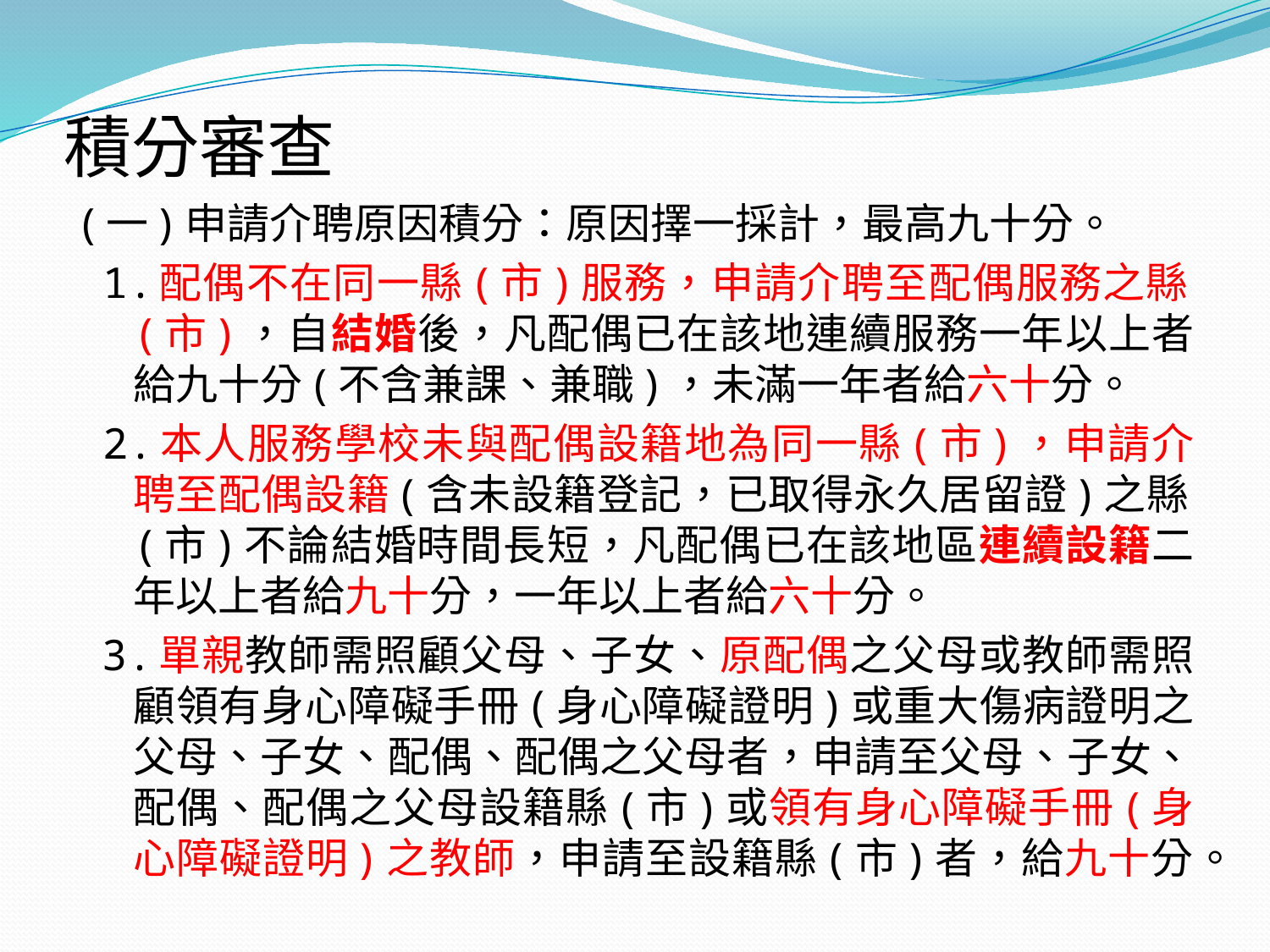

# 積分審查
(一)申請介聘原因積分：原因擇一採計，最高九十分。
 1.配偶不在同一縣(市)服務，申請介聘至配偶服務之縣(市)，自結婚後，凡配偶已在該地連續服務一年以上者給九十分(不含兼課、兼職)，未滿一年者給六十分。
 2.本人服務學校未與配偶設籍地為同一縣(市)，申請介聘至配偶設籍(含未設籍登記，已取得永久居留證)之縣(市)不論結婚時間長短，凡配偶已在該地區連續設籍二年以上者給九十分，一年以上者給六十分。
 3.單親教師需照顧父母、子女、原配偶之父母或教師需照顧領有身心障礙手冊(身心障礙證明)或重大傷病證明之父母、子女、配偶、配偶之父母者，申請至父母、子女、配偶、配偶之父母設籍縣(市)或領有身心障礙手冊(身心障礙證明)之教師，申請至設籍縣(市)者，給九十分。